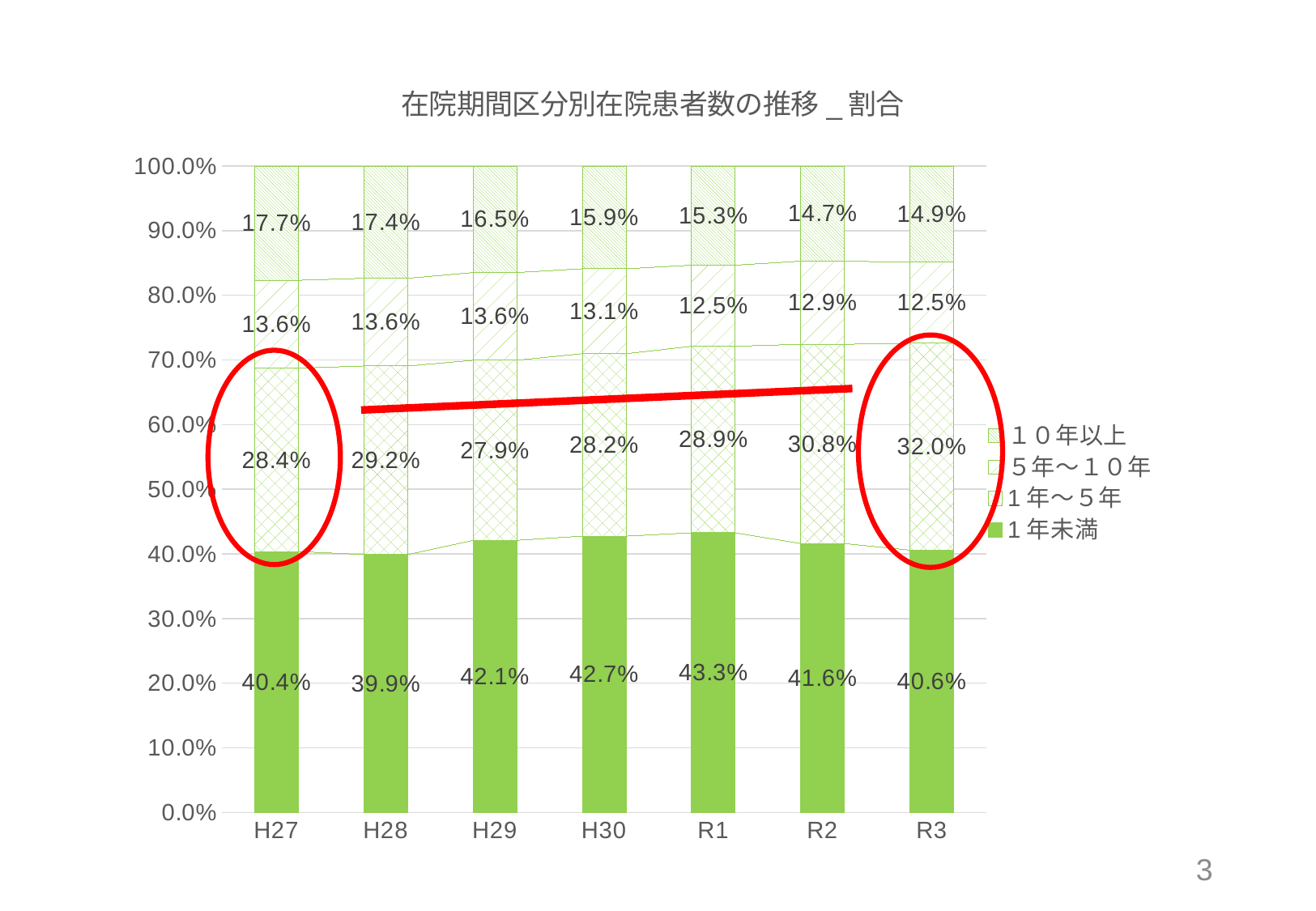

### Chart: 在院期間区分別在院患者数の推移_割合

| Category | 1年未満 | 1年～５年 | ５年～１０年 | １０年以上 |
|---|---|---|---|---|
| H27 | 0.4036481849376919 | 0.2836674492805972 | 0.13593401962554932 | 0.1767503461561616 |
| H28 | 0.3990211073722851 | 0.29171000305903944 | 0.1356378097277455 | 0.17363107984092996 |
| H29 | 0.42103009542451675 | 0.27856618546611206 | 0.13561291901149988 | 0.1647908000978713 |
| H30 | 0.42745098039215684 | 0.2823529411764706 | 0.13127917833800187 | 0.15891690009337067 |
| R1 | 0.43267135653364874 | 0.28855132914150533 | 0.1253813110875926 | 0.1533960032372533 |
| R2 | 0.4160332162248483 | 0.3082082401788566 | 0.12858511657617375 | 0.14717342702012137 |
| R3 | 0.40588736641972073 | 0.32000262243493083 | 0.12535238969383072 | 0.14875762145151775 |
3